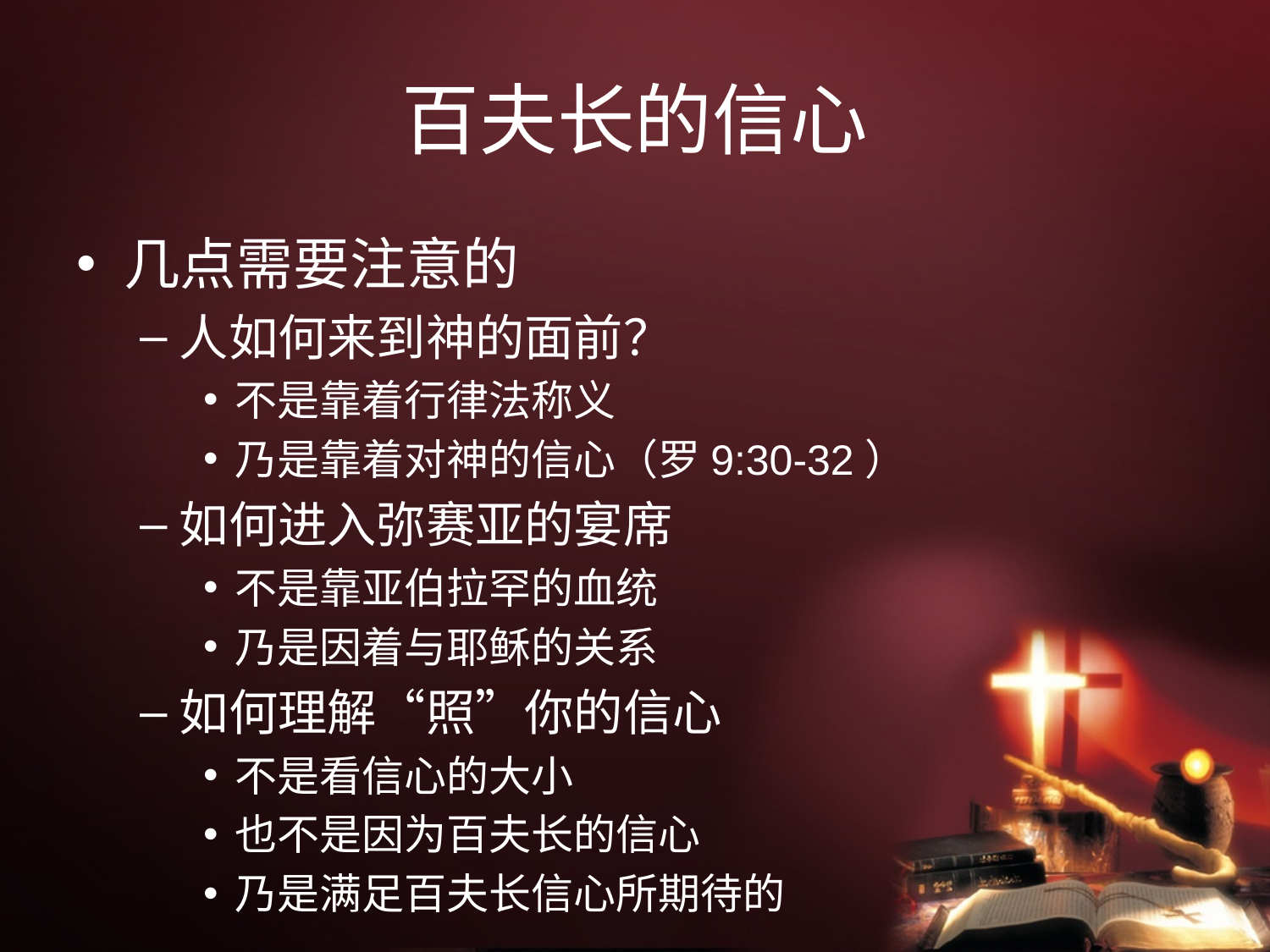

# 百夫长的信心
几点需要注意的
人如何来到神的面前？
不是靠着行律法称义
乃是靠着对神的信心（罗9:30-32）
如何进入弥赛亚的宴席
不是靠亚伯拉罕的血统
乃是因着与耶稣的关系
如何理解“照”你的信心
不是看信心的大小
也不是因为百夫长的信心
乃是满足百夫长信心所期待的